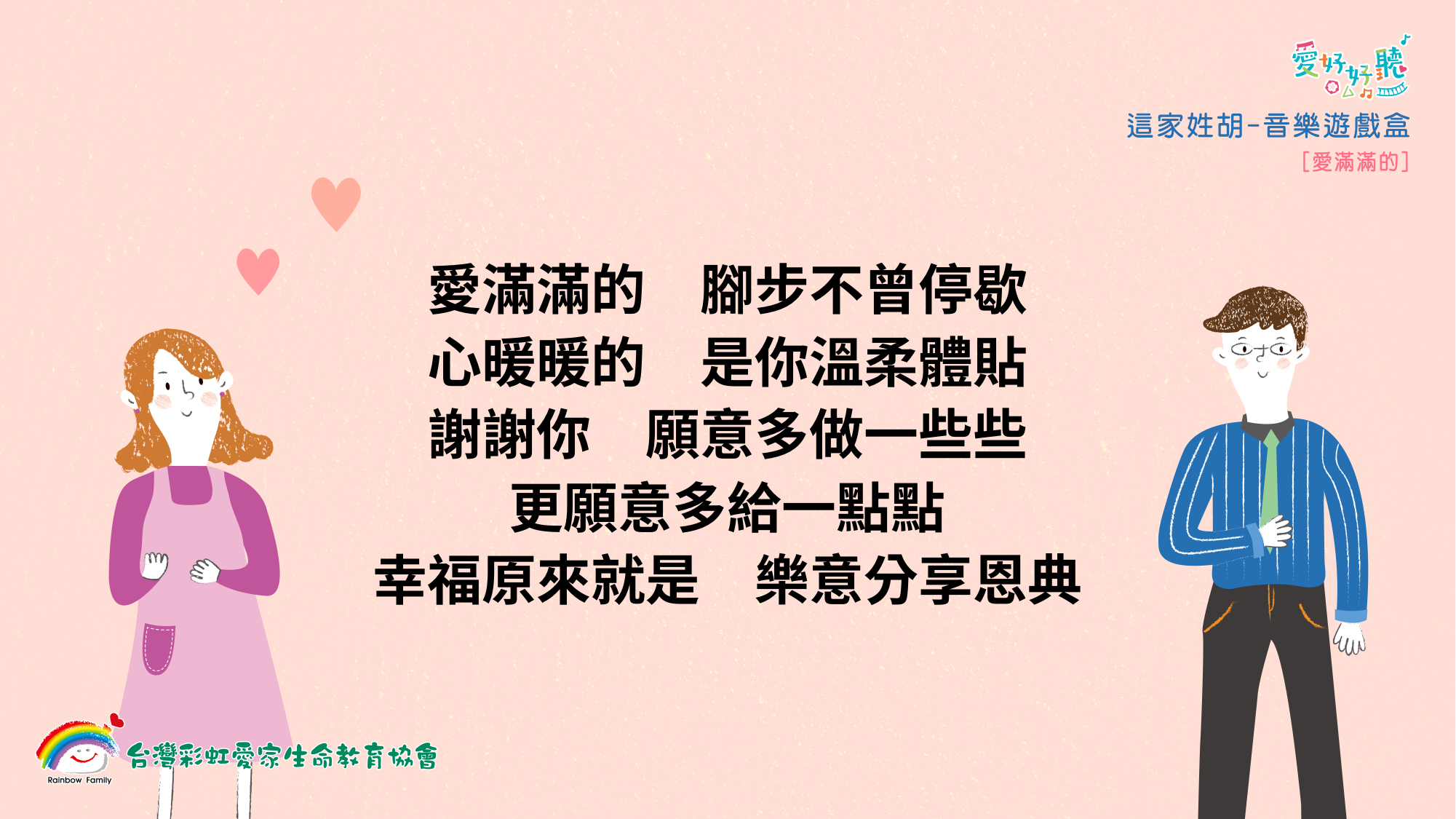

愛滿滿的　腳步不曾停歇
心暖暖的　是你溫柔體貼
謝謝你　願意多做一些些
更願意多給一點點
幸福原來就是　樂意分享恩典